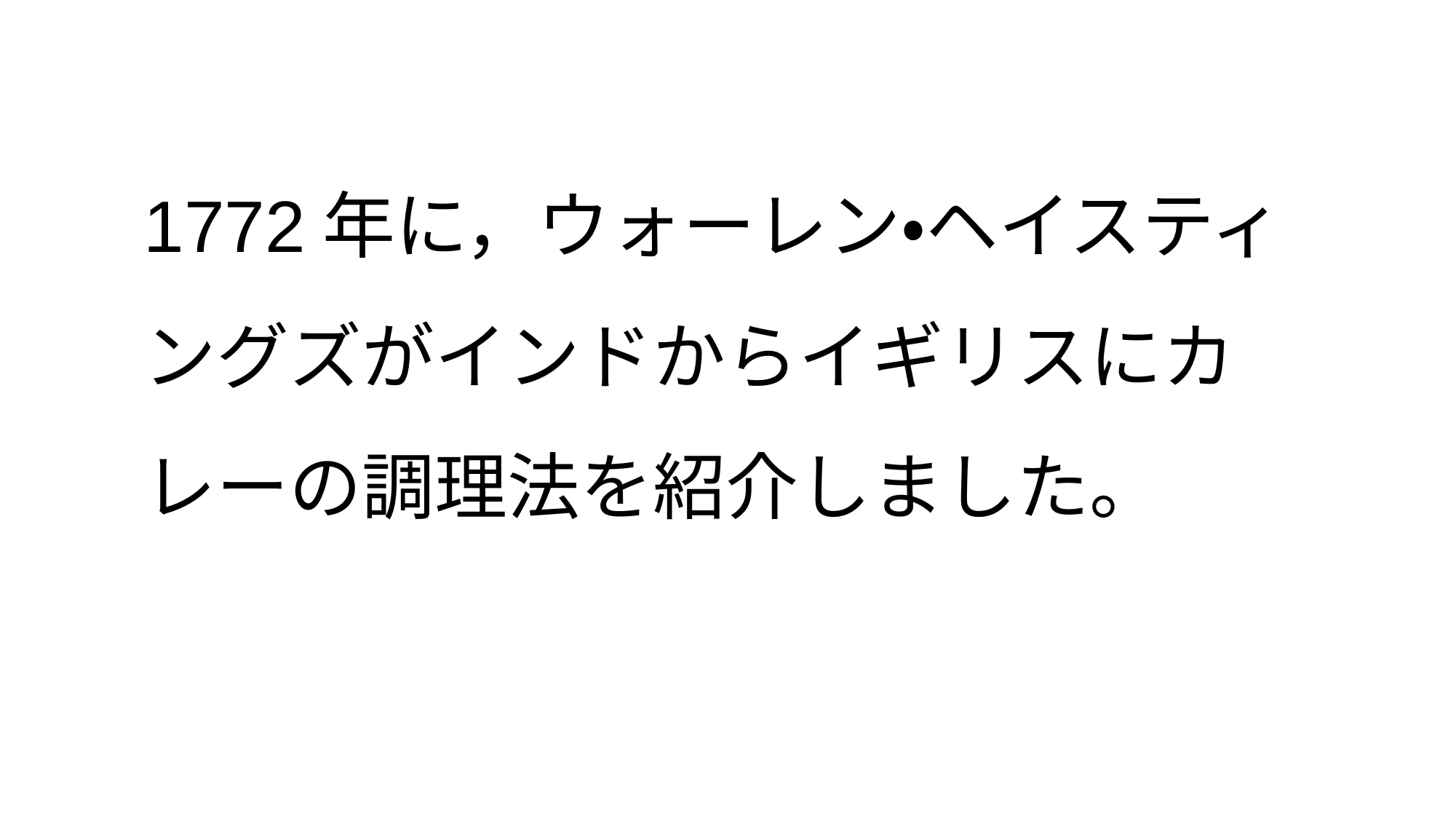

1772年に，ウォーレン・ヘイスティングズがインドからイギリスにカレーの調理法を紹介しました。